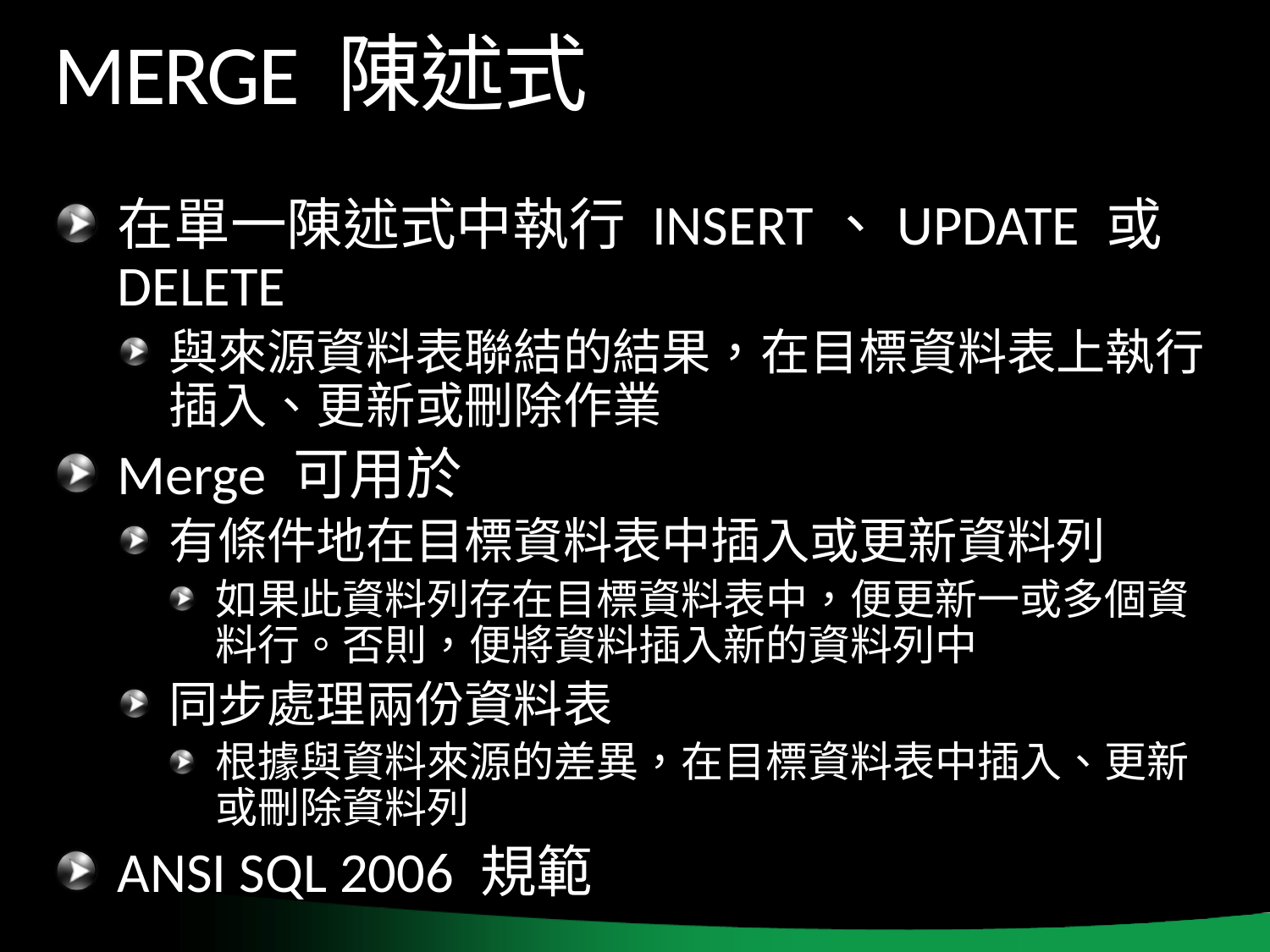

# MERGE 陳述式
在單一陳述式中執行 INSERT、UPDATE 或 DELETE
與來源資料表聯結的結果，在目標資料表上執行插入、更新或刪除作業
Merge 可用於
有條件地在目標資料表中插入或更新資料列
如果此資料列存在目標資料表中，便更新一或多個資料行。否則，便將資料插入新的資料列中
同步處理兩份資料表
根據與資料來源的差異，在目標資料表中插入、更新或刪除資料列
ANSI SQL 2006 規範